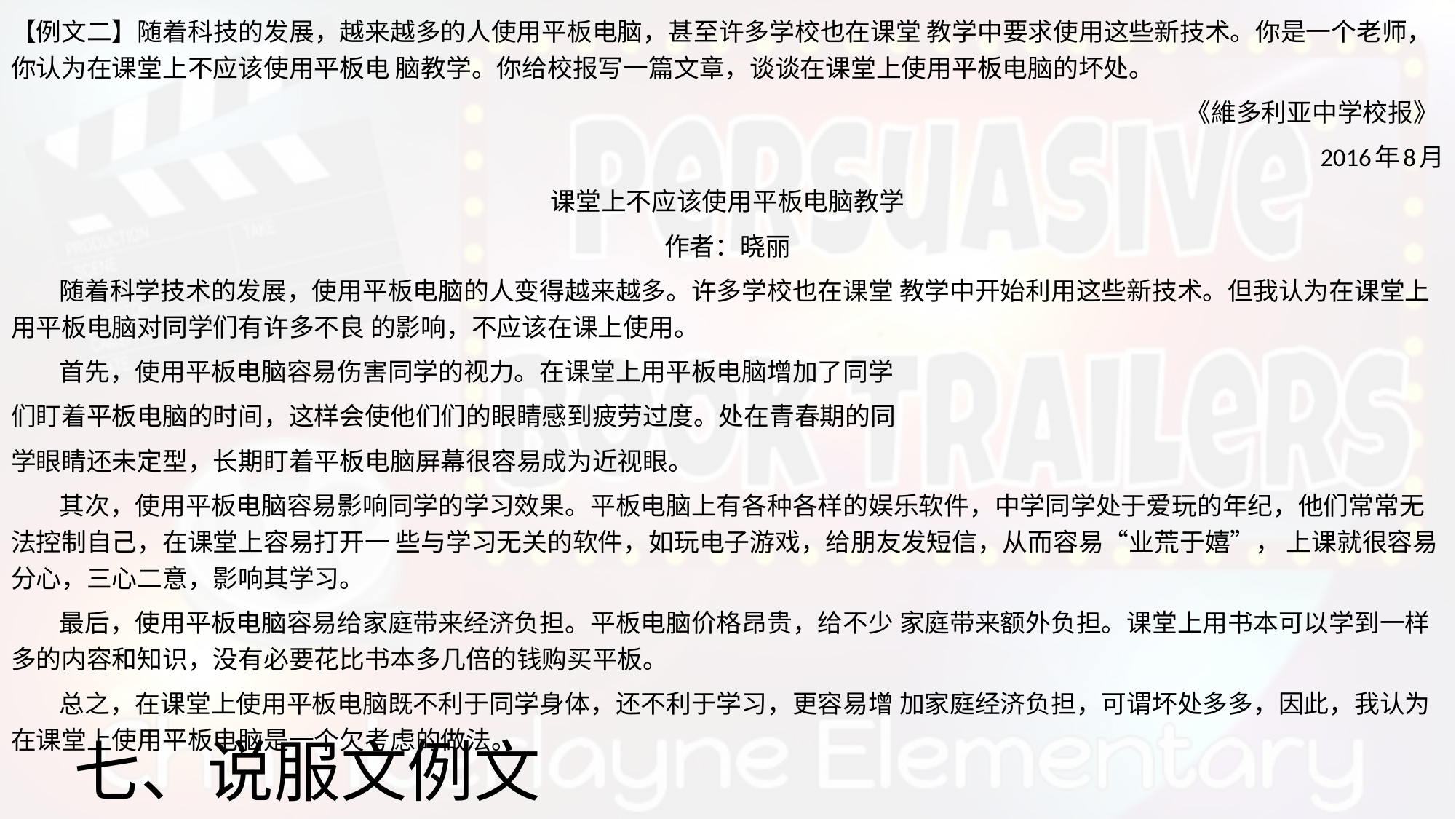

【例文二】随着科技的发展，越来越多的人使用平板电脑，甚至许多学校也在课堂 教学中要求使用这些新技术。你是一个老师，你认为在课堂上不应该使用平板电 脑教学。你给校报写一篇文章，谈谈在课堂上使用平板电脑的坏处。
《維多利亚中学校报》
2016年8月
课堂上不应该使用平板电脑教学
作者：晓丽
        随着科学技术的发展，使用平板电脑的人变得越来越多。许多学校也在课堂 教学中开始利用这些新技术。但我认为在课堂上用平板电脑对同学们有许多不良 的影响，不应该在课上使用。
        首先，使用平板电脑容易伤害同学的视力。在课堂上用平板电脑增加了同学
们盯着平板电脑的时间，这样会使他们们的眼睛感到疲劳过度。处在青春期的同
学眼睛还未定型，长期盯着平板电脑屏幕很容易成为近视眼。
        其次，使用平板电脑容易影响同学的学习效果。平板电脑上有各种各样的娱乐软件，中学同学处于爱玩的年纪，他们常常无法控制自己，在课堂上容易打开一 些与学习无关的软件，如玩电子游戏，给朋友发短信，从而容易“业荒于嬉”， 上课就很容易分心，三心二意，影响其学习。
        最后，使用平板电脑容易给家庭带来经济负担。平板电脑价格昂贵，给不少 家庭带来额外负担。课堂上用书本可以学到一样多的内容和知识，没有必要花比书本多几倍的钱购买平板。
        总之，在课堂上使用平板电脑既不利于同学身体，还不利于学习，更容易增 加家庭经济负担，可谓坏处多多，因此，我认为在课堂上使用平板电脑是一个欠考虑的做法。

# 七、说服文例文